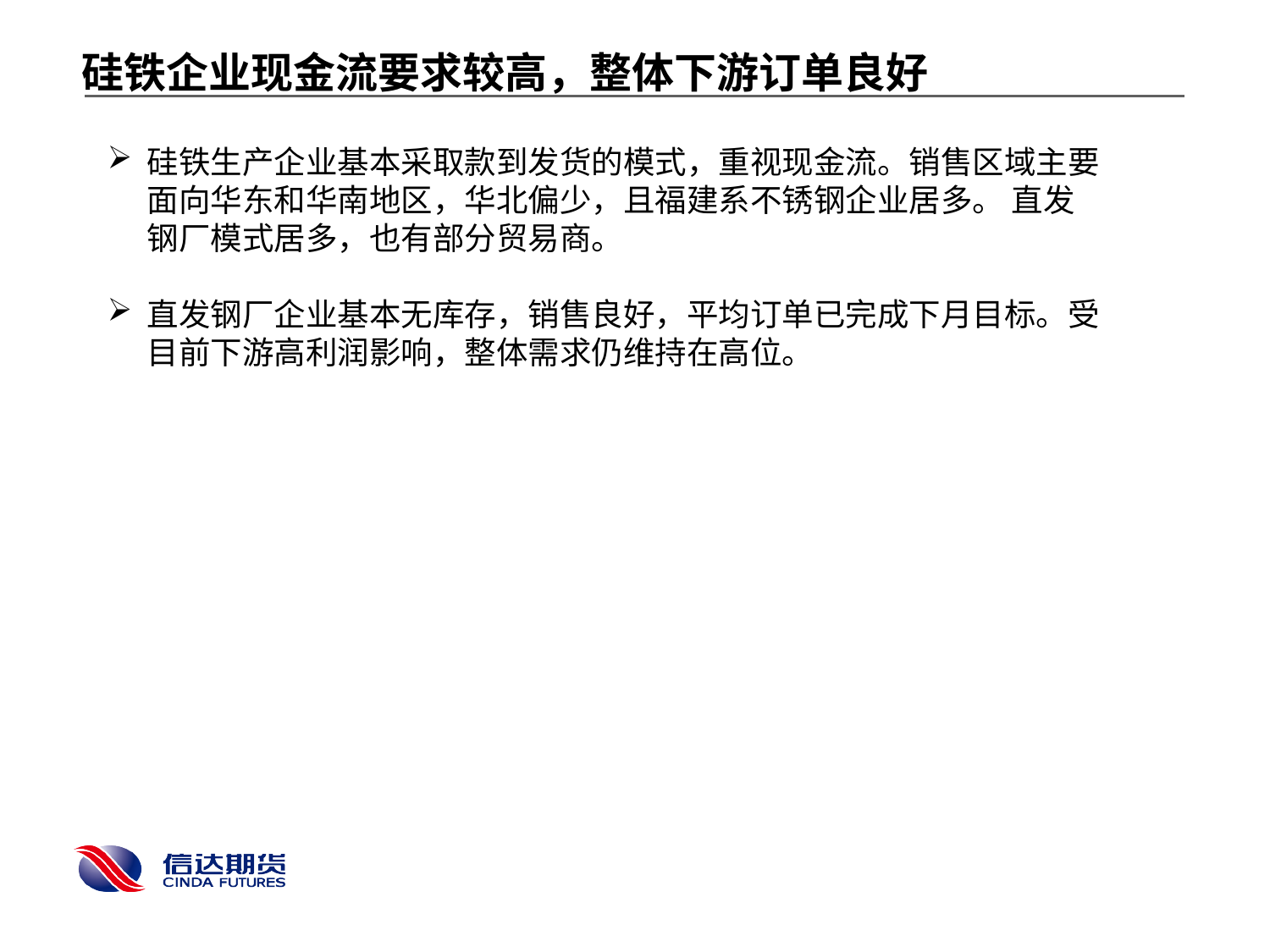

硅铁企业现金流要求较高，整体下游订单良好
硅铁生产企业基本采取款到发货的模式，重视现金流。销售区域主要面向华东和华南地区，华北偏少，且福建系不锈钢企业居多。 直发钢厂模式居多，也有部分贸易商。

直发钢厂企业基本无库存，销售良好，平均订单已完成下月目标。受目前下游高利润影响，整体需求仍维持在高位。